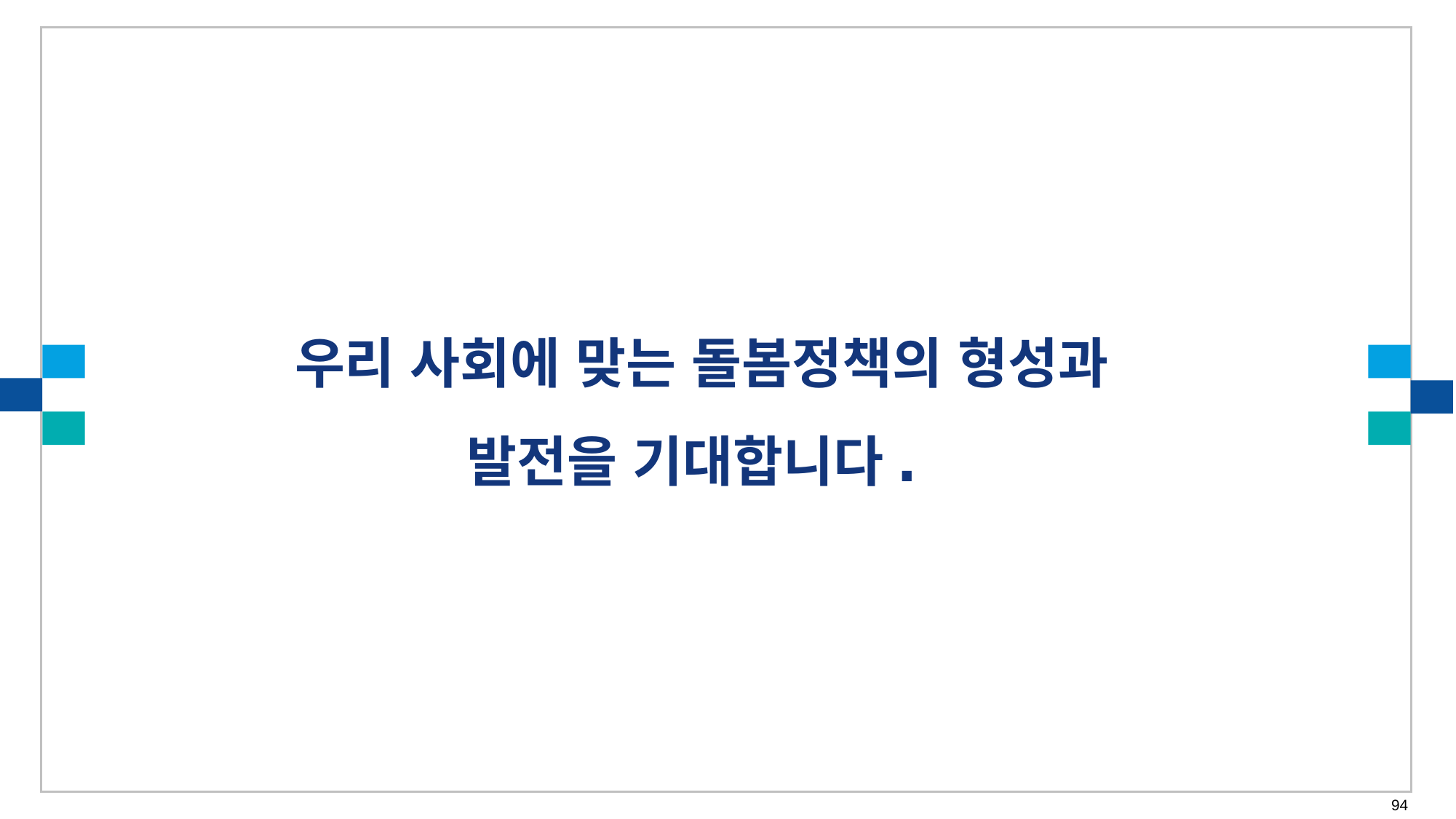

우리 사회에 맞는 돌봄정책의 형성과 발전을 기대합니다.
94